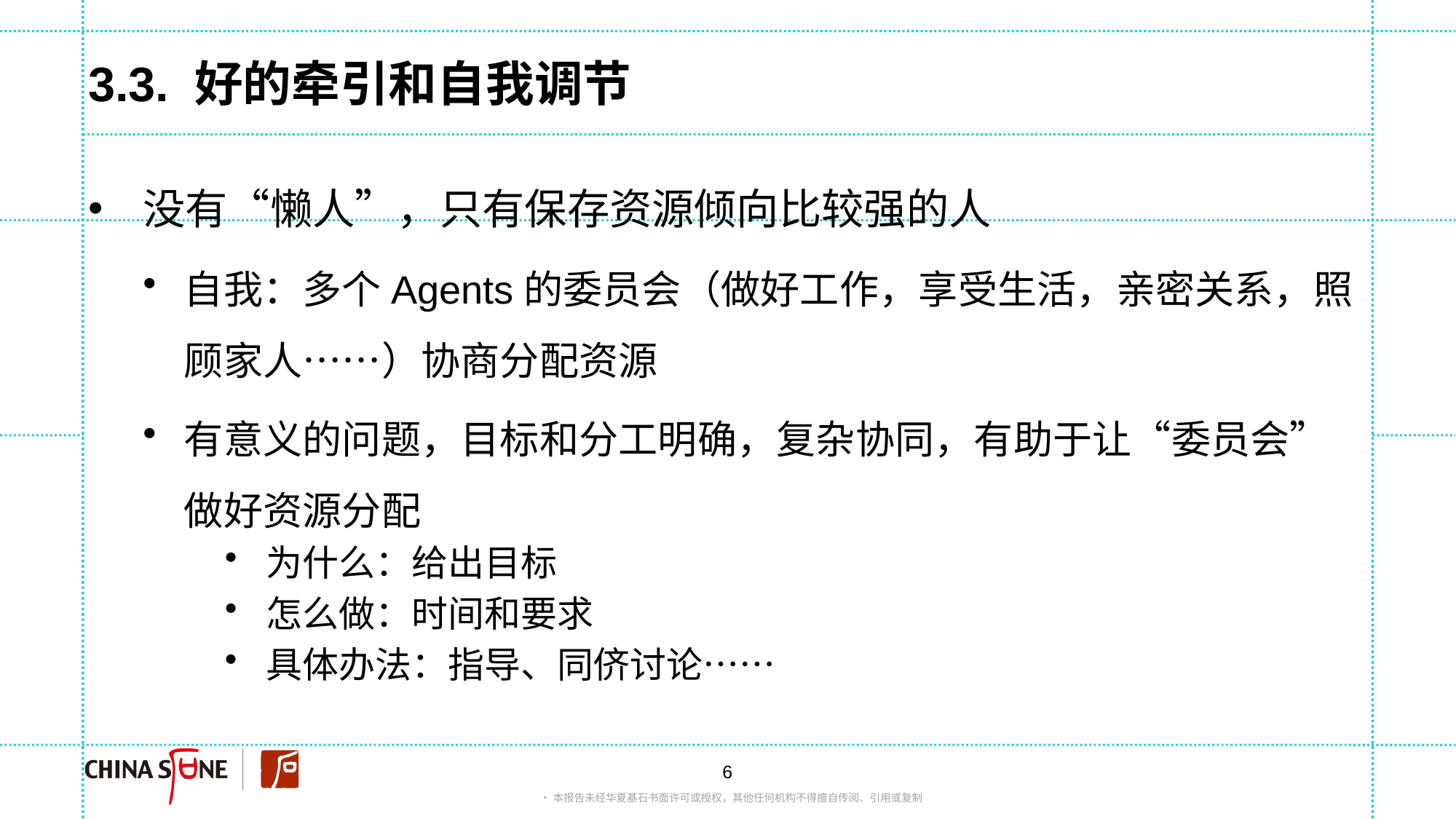

# 3.3. 好的牵引和自我调节
没有“懒人”，只有保存资源倾向比较强的人
自我：多个Agents的委员会（做好工作，享受生活，亲密关系，照顾家人……）协商分配资源
有意义的问题，目标和分工明确，复杂协同，有助于让“委员会”做好资源分配
为什么：给出目标
怎么做：时间和要求
具体办法：指导、同侪讨论……